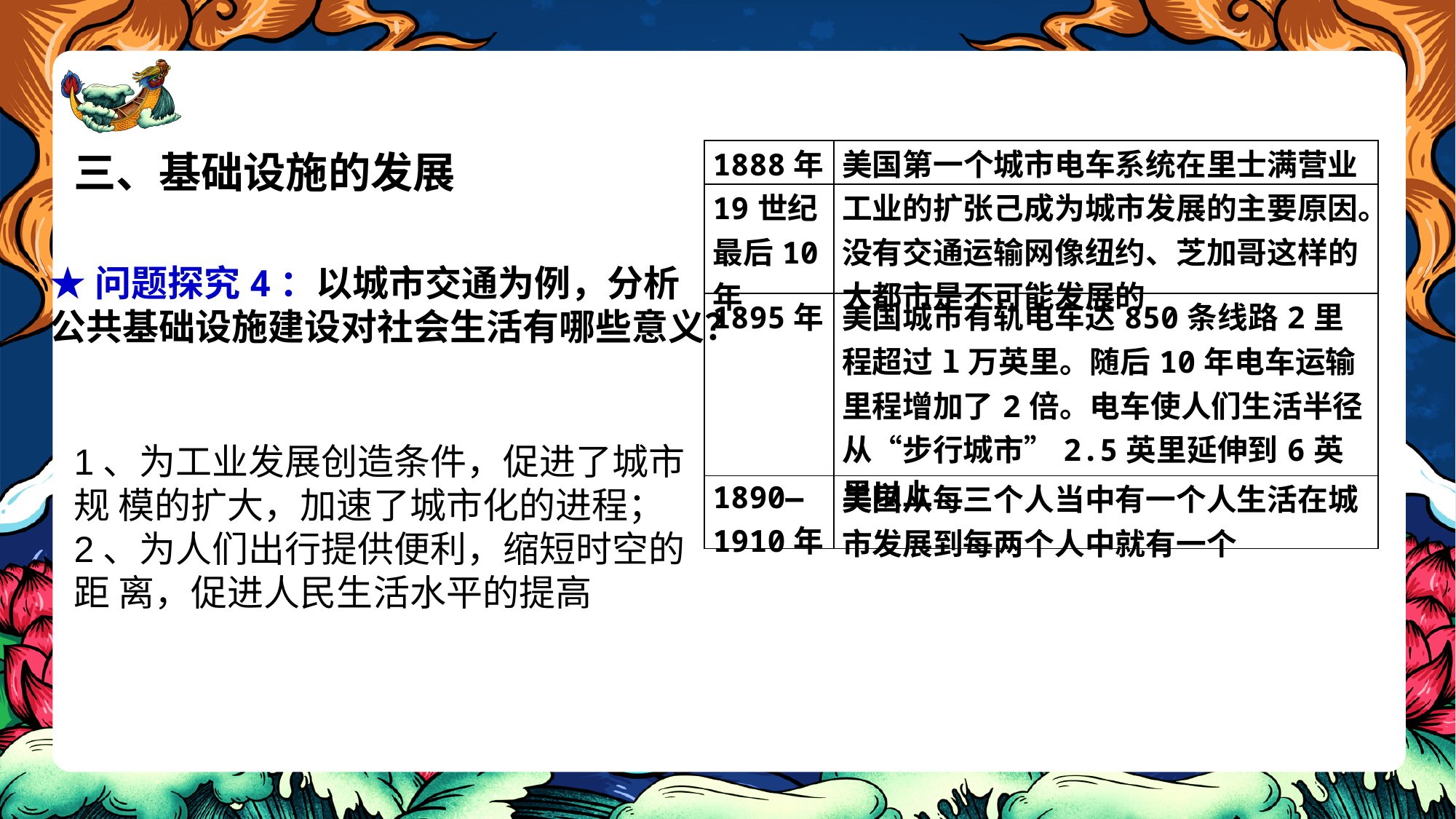

三、基础设施的发展
| 1888年 | 美国第一个城市电车系统在里士满营业 |
| --- | --- |
| 19世纪最后10年 | 工业的扩张己成为城市发展的主要原因。没有交通运输网像纽约、芝加哥这样的大都市是不可能发展的 |
| 1895年 | 美国城市有轨电车达850条线路2里程超过l万英里。随后10年电车运输里程增加了2倍。电车使人们生活半径从“步行城市”2.5英里延伸到6英里以上 |
| 1890—1910年 | 美国从每三个人当中有一个人生活在城市发展到每两个人中就有一个 |
★问题探究4：以城市交通为例，分析公共基础设施建设对社会生活有哪些意义？
1、为工业发展创造条件，促进了城市规 模的扩大，加速了城市化的进程；
2、为人们出行提供便利，缩短时空的距 离，促进人民生活水平的提高